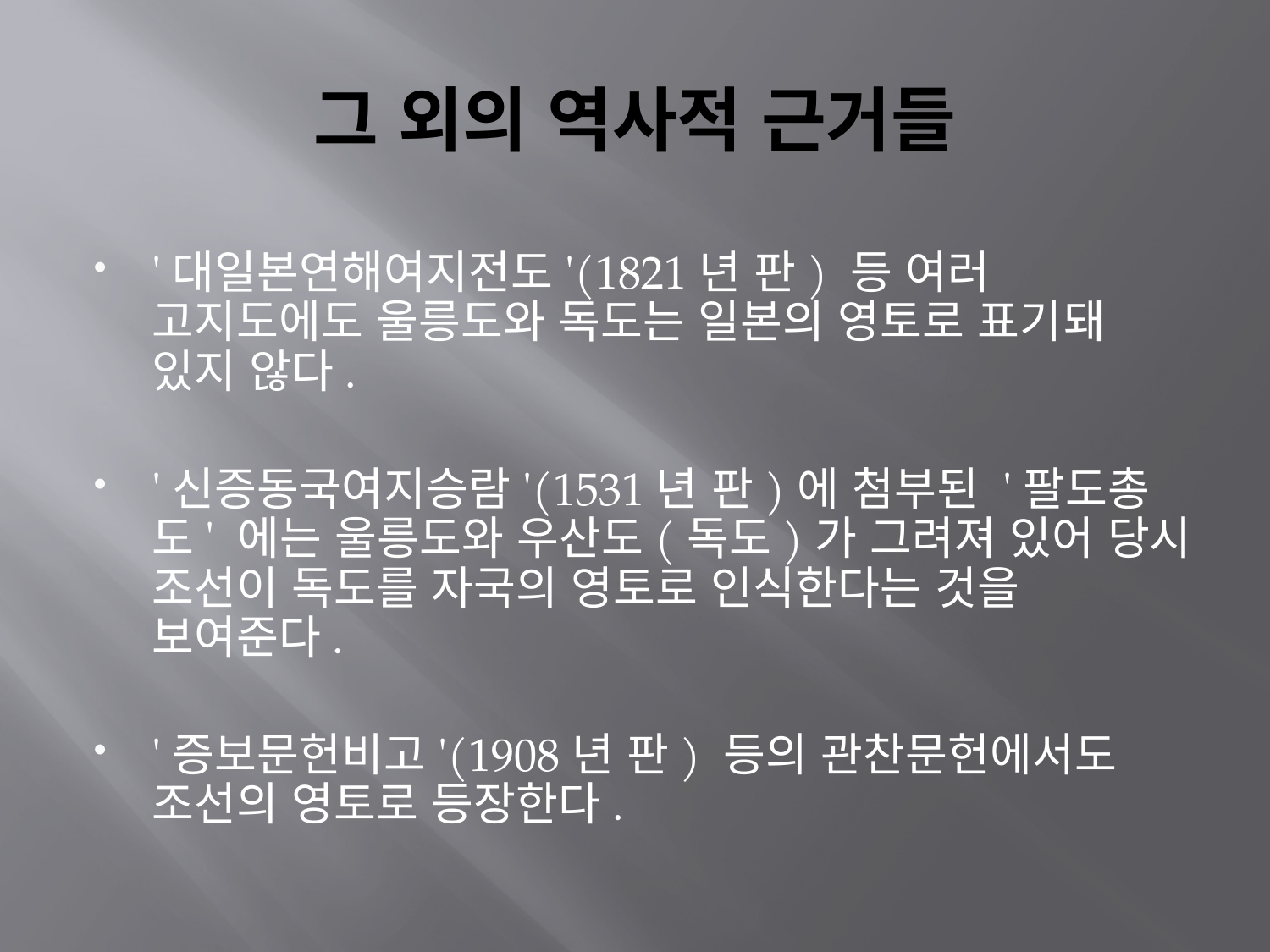

# 그 외의 역사적 근거들

'대일본연해여지전도'(1821년 판) 등 여러 고지도에도 울릉도와 독도는 일본의 영토로 표기돼 있지 않다.

'신증동국여지승람'(1531년 판)에 첨부된 '팔도총도' 에는 울릉도와 우산도(독도)가 그려져 있어 당시 조선이 독도를 자국의 영토로 인식한다는 것을 보여준다.

'증보문헌비고'(1908년 판) 등의 관찬문헌에서도 조선의 영토로 등장한다.